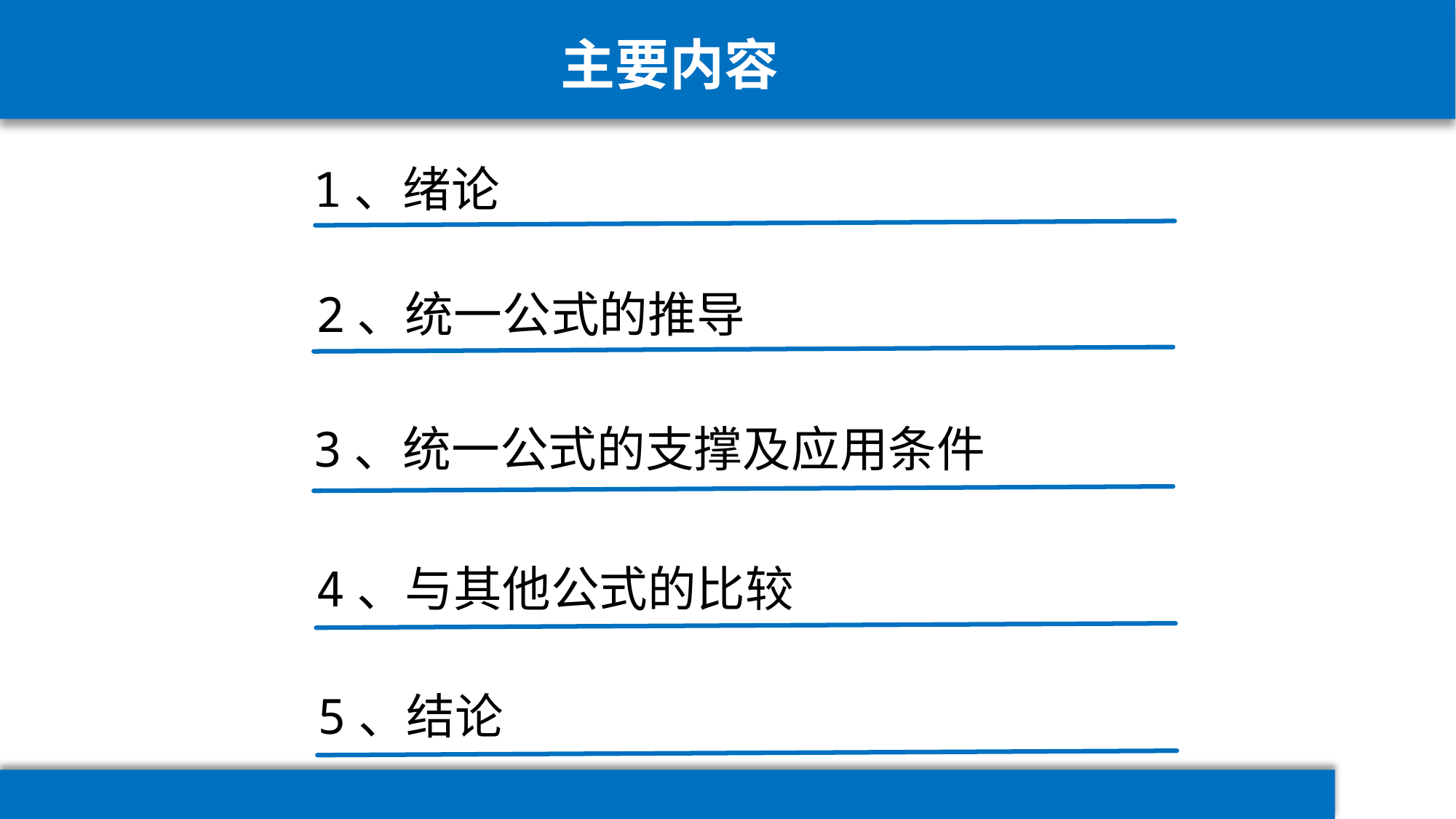

主要内容
1、绪论
2、统一公式的推导
3、统一公式的支撑及应用条件
4、与其他公式的比较
5、结论